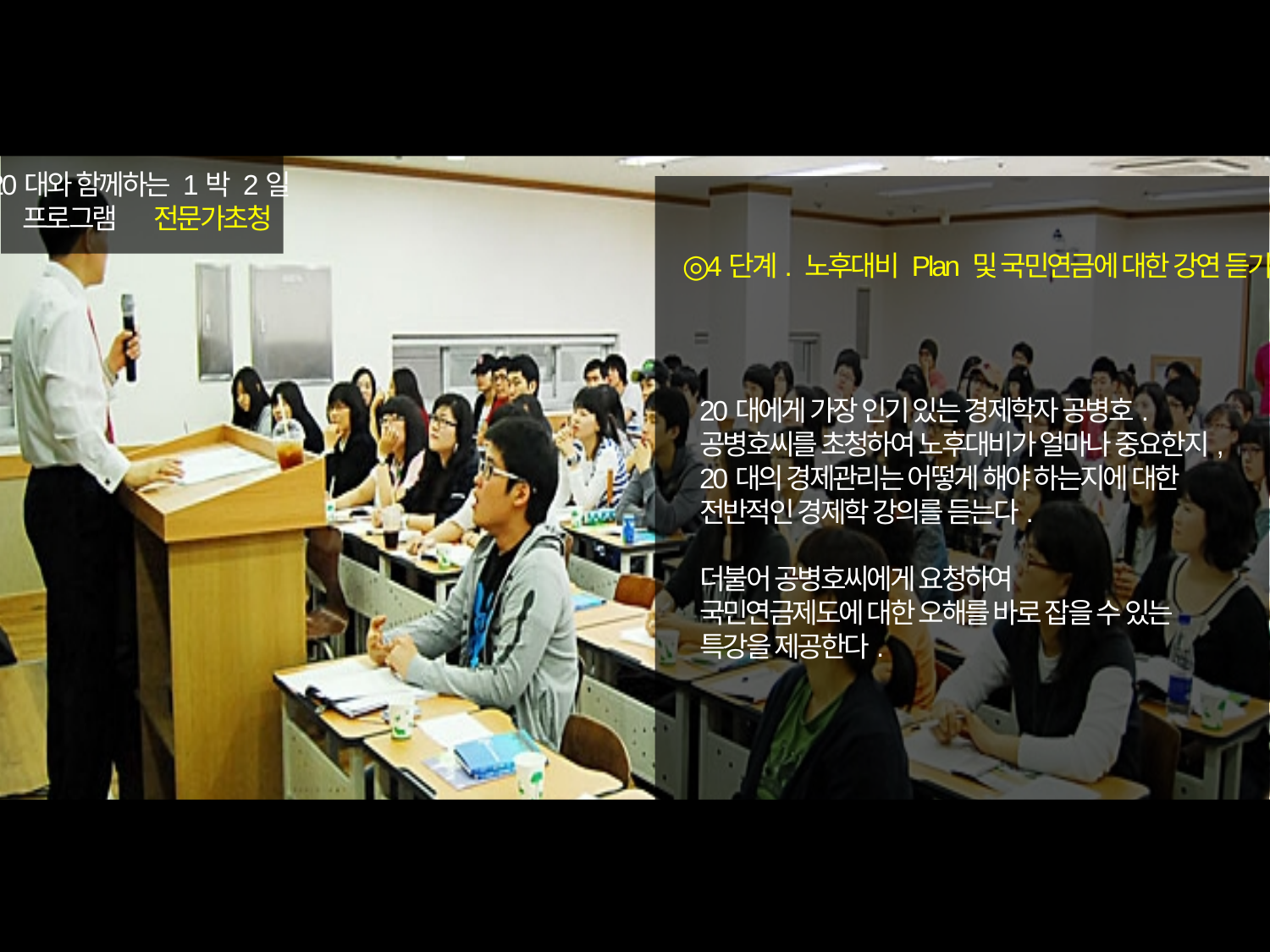

20대와 함께하는 1박 2일
 프로그램       전문가초청

◎
4단계. 노후대비 Plan 및 국민연금에 대한 강연 듣기
20대에게 가장 인기 있는 경제학자 공병호.
공병호씨를 초청하여 노후대비가 얼마나 중요한지,
20대의 경제관리는 어떻게 해야 하는지에 대한
전반적인 경제학 강의를 듣는다.

더불어 공병호씨에게 요청하여
국민연금제도에 대한 오해를 바로 잡을 수 있는
특강을 제공한다.